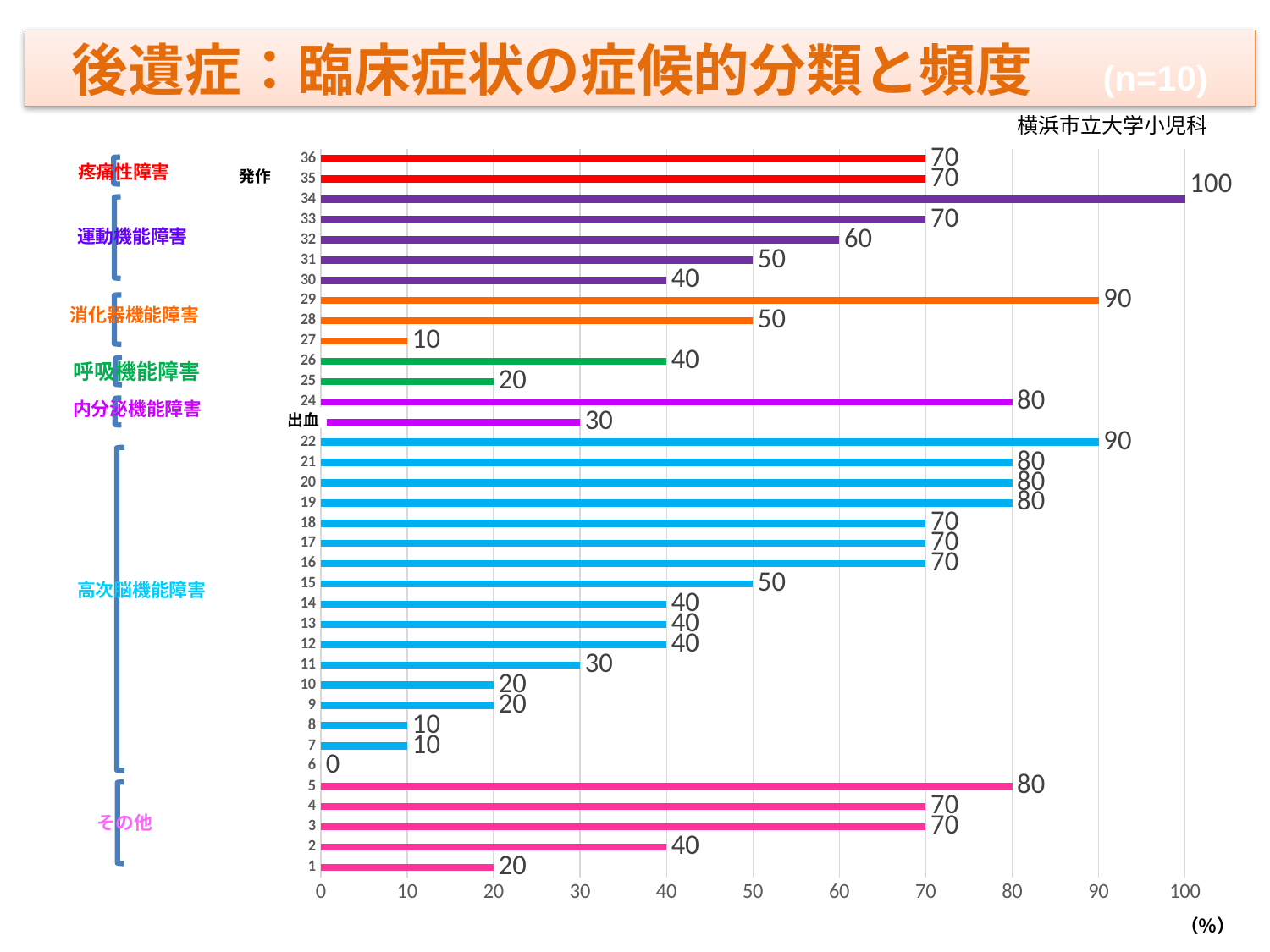

# 後遺症：臨床症状の症候的分類と頻度　(n=10)
横浜市立大学小児科

### Chart

| Category |  |
|---|---|
疼痛性障害

発作

運動機能障害

消化器機能障害
呼吸機能障害

内分泌機能障害

出血

高次脳機能障害

その他
（％）